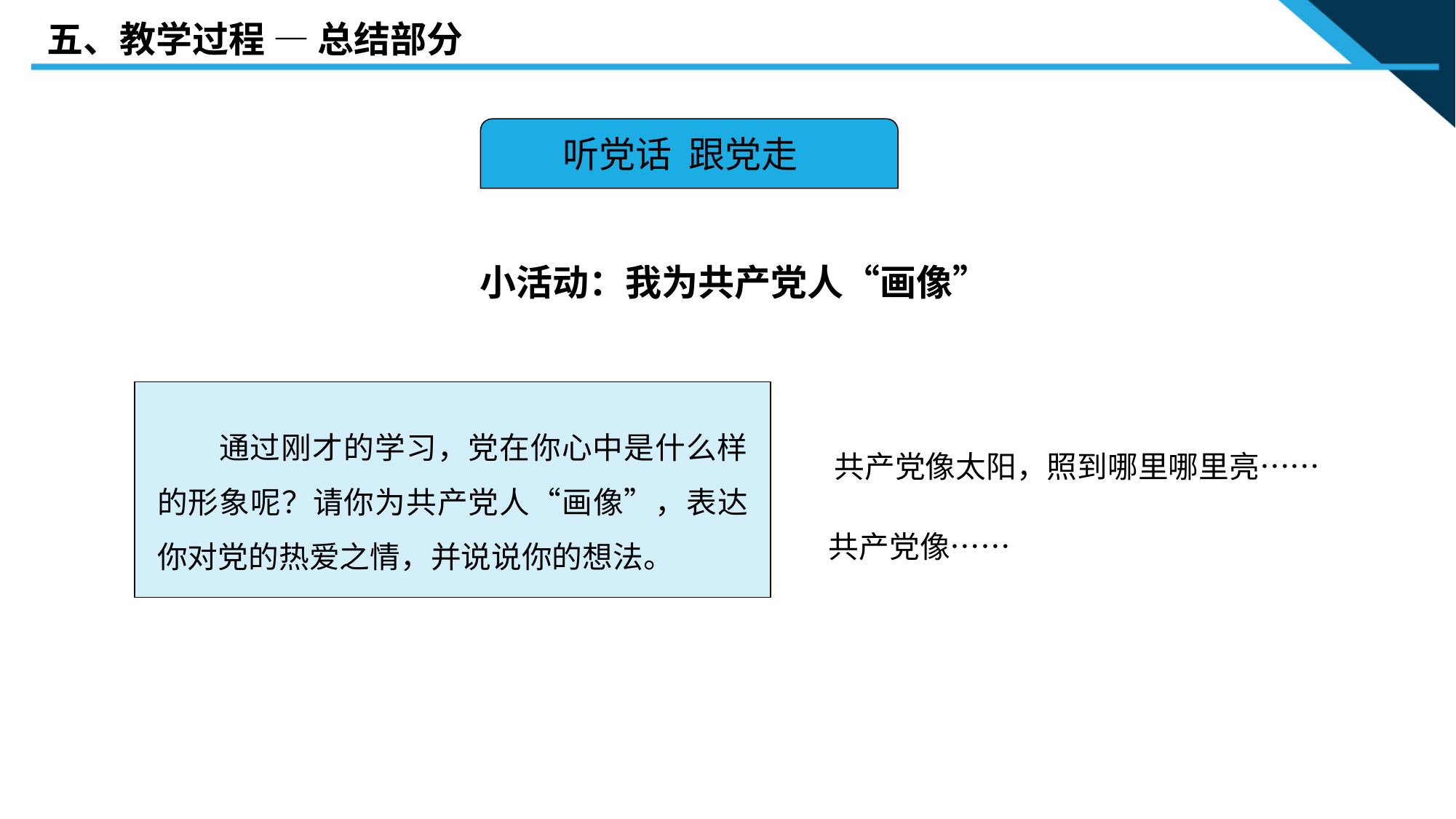

五、教学过程 — 总结部分

     听党话  跟党走
小活动：我为共产党人“画像”

       通过刚才的学习，党在你心中是什么样的形象呢？请你为共产党人“画像”，表达你对党的热爱之情，并说说你的想法。
共产党像太阳，照到哪里哪里亮……
共产党像……